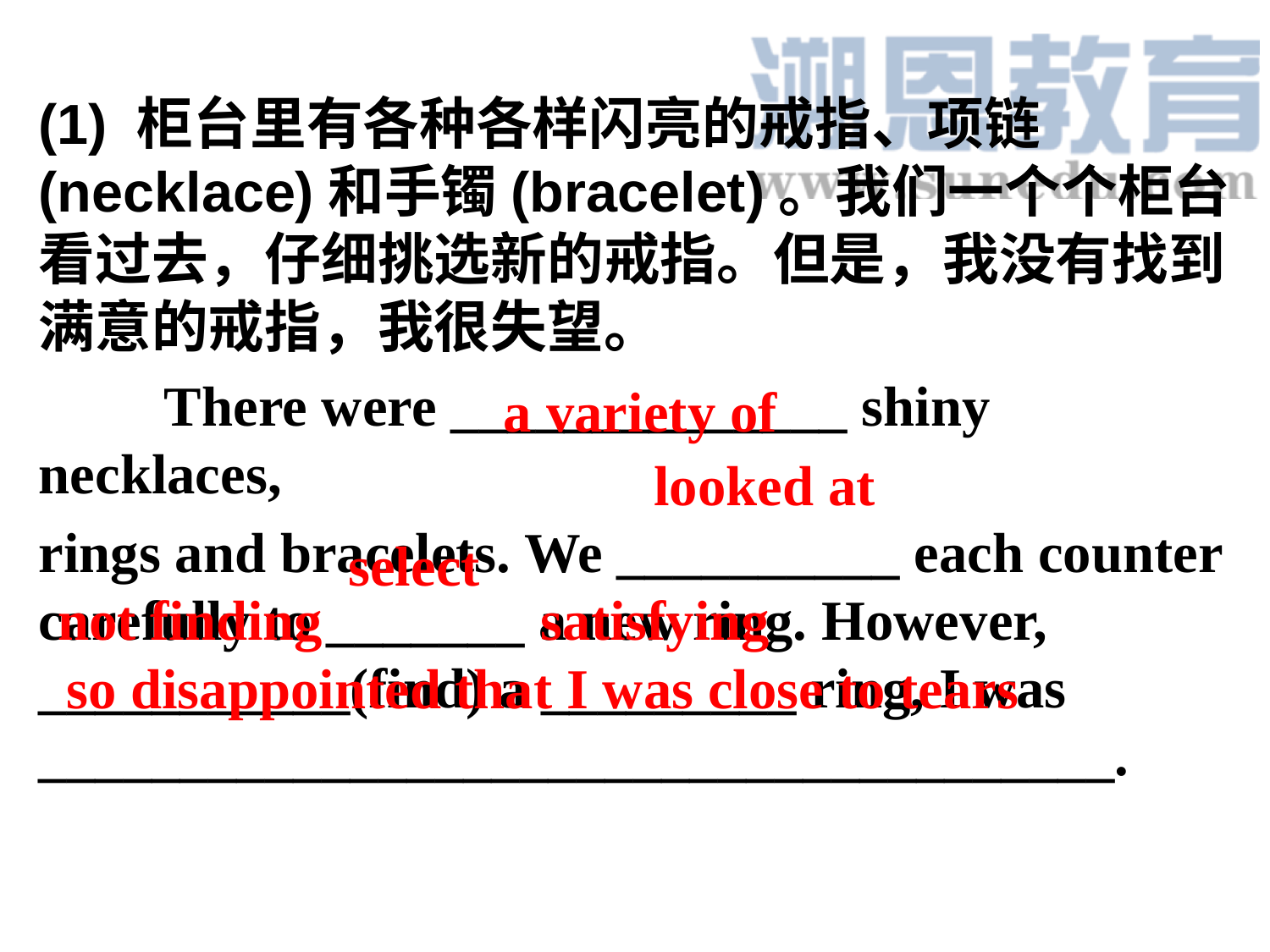

(1) 柜台里有各种各样闪亮的戒指、项链(necklace)和手镯(bracelet)。我们一个个柜台看过去，仔细挑选新的戒指。但是，我没有找到满意的戒指，我很失望。
        There were ______________ shiny necklaces,
rings and bracelets. We __________ each counter  carefully to _______ a new ring. However, ___________(find) a _________ ring, I was ______________________________________.
a variety of
looked at
select
not finding
satisfying
so disappointed that I was close to tears